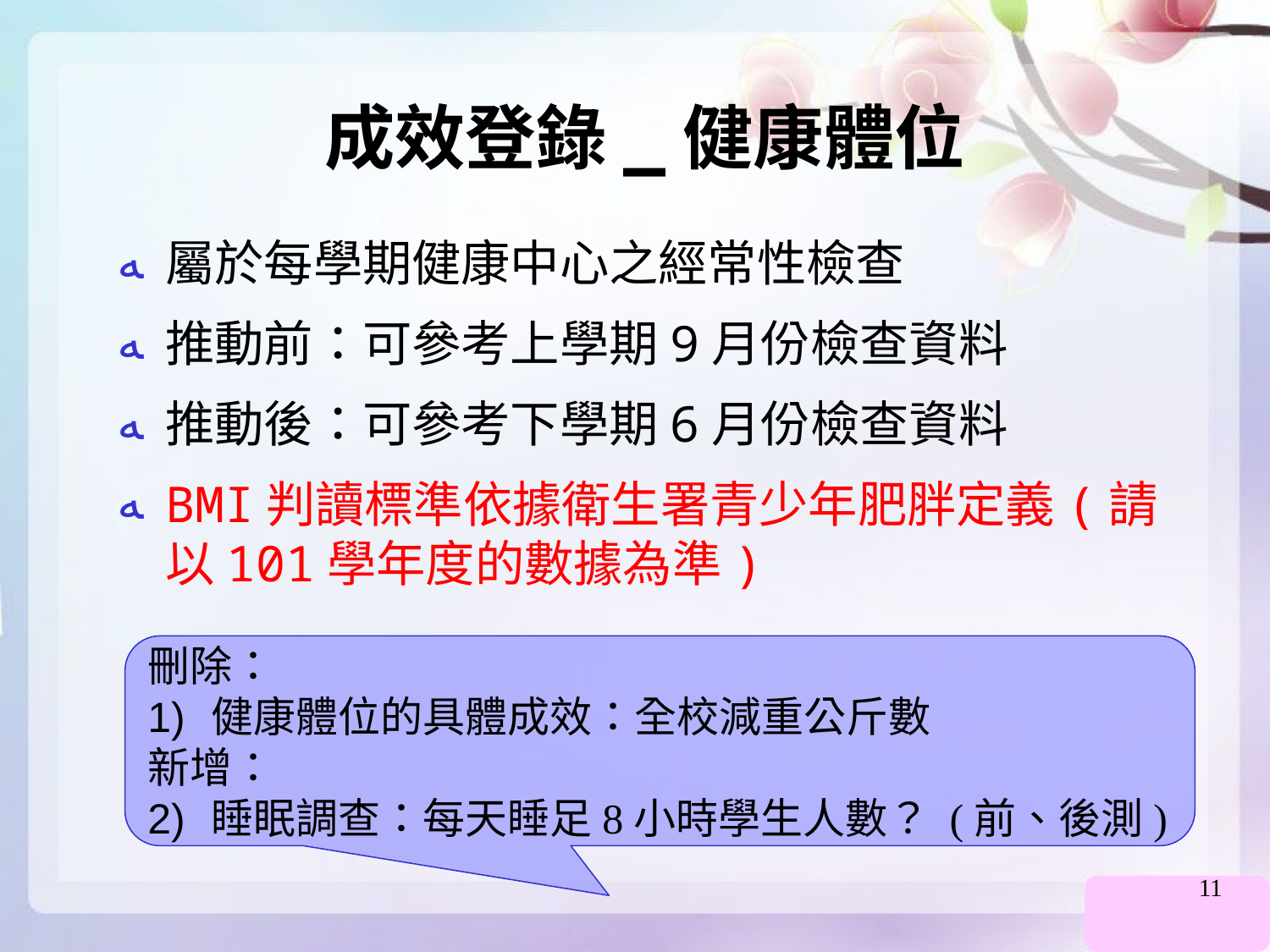

# 成效登錄_健康體位
屬於每學期健康中心之經常性檢查
推動前：可參考上學期9月份檢查資料
推動後：可參考下學期6月份檢查資料
BMI判讀標準依據衛生署青少年肥胖定義(請以101學年度的數據為準)
刪除：
健康體位的具體成效：全校減重公斤數
新增：
睡眠調查：每天睡足8小時學生人數？ (前、後測)
11